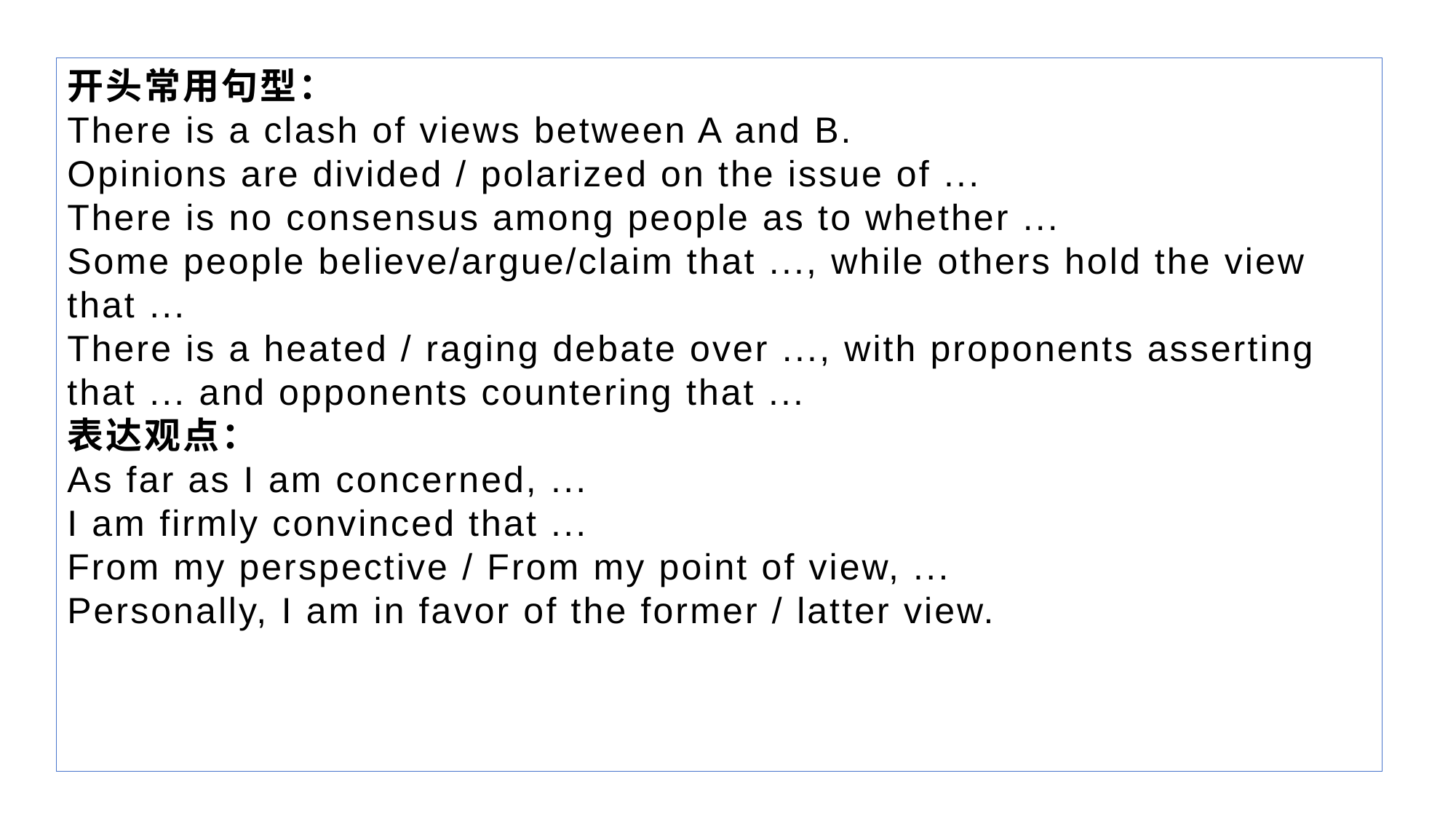

开头常用句型：
There is a clash of views between A and B.
Opinions are divided / polarized on the issue of ...
There is no consensus among people as to whether ...
Some people believe/argue/claim that ..., while others hold the view that ...
There is a heated / raging debate over ..., with proponents asserting that ... and opponents countering that ...
表达观点：
As far as I am concerned, ...
I am firmly convinced that ...
From my perspective / From my point of view, ...
Personally, I am in favor of the former / latter view.